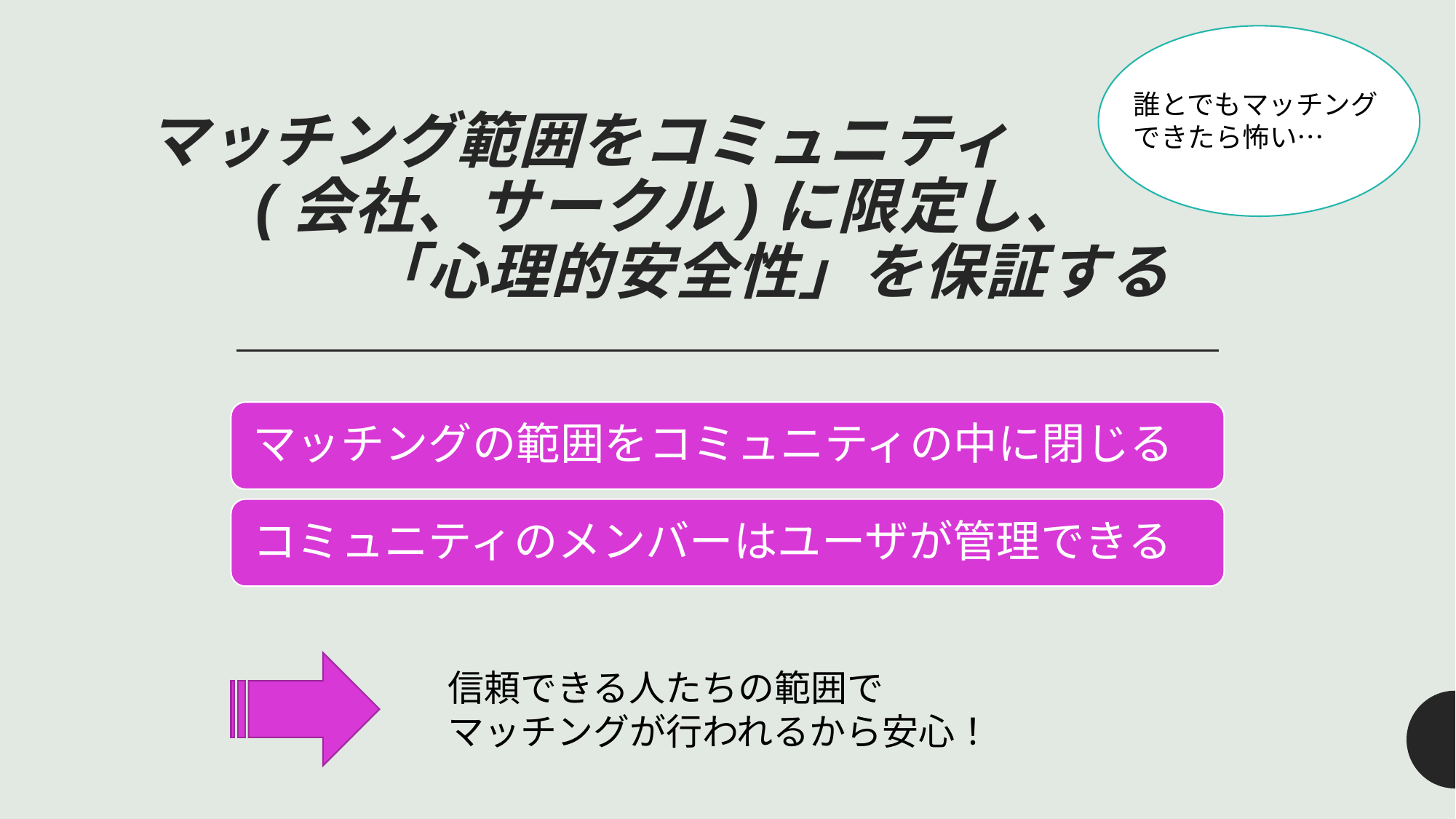

誰とでもマッチングできたら怖い…
# マッチング範囲をコミュニティ (会社、サークル)に限定し、 「心理的安全性」を保証する
マッチングの範囲をコミュニティの中に閉じる
コミュニティのメンバーはユーザが管理できる

信頼できる人たちの範囲で
マッチングが行われるから安心！